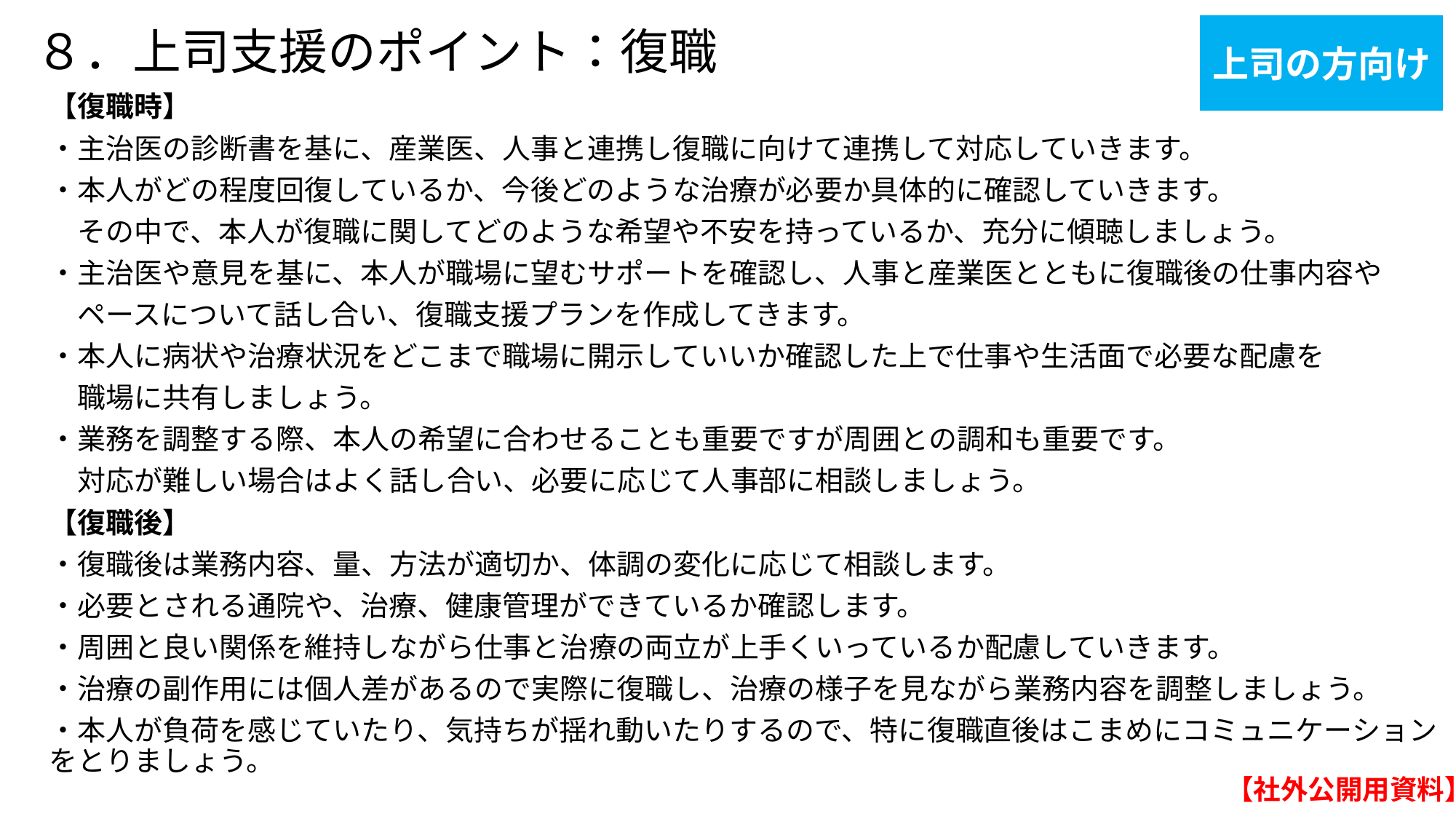

上司の方向け
# ８．上司支援のポイント：復職
【復職時】
・主治医の診断書を基に、産業医、人事と連携し復職に向けて連携して対応していきます。
・本人がどの程度回復しているか、今後どのような治療が必要か具体的に確認していきます。
　その中で、本人が復職に関してどのような希望や不安を持っているか、充分に傾聴しましょう。
・主治医や意見を基に、本人が職場に望むサポートを確認し、人事と産業医とともに復職後の仕事内容や
　ペースについて話し合い、復職支援プランを作成してきます。
・本人に病状や治療状況をどこまで職場に開示していいか確認した上で仕事や生活面で必要な配慮を
　職場に共有しましょう。
・業務を調整する際、本人の希望に合わせることも重要ですが周囲との調和も重要です。
　対応が難しい場合はよく話し合い、必要に応じて人事部に相談しましょう。
【復職後】
・復職後は業務内容、量、方法が適切か、体調の変化に応じて相談します。
・必要とされる通院や、治療、健康管理ができているか確認します。
・周囲と良い関係を維持しながら仕事と治療の両立が上手くいっているか配慮していきます。
・治療の副作用には個人差があるので実際に復職し、治療の様子を見ながら業務内容を調整しましょう。
・本人が負荷を感じていたり、気持ちが揺れ動いたりするので、特に復職直後はこまめにコミュニケーションをとりましょう。
【社外公開用資料】